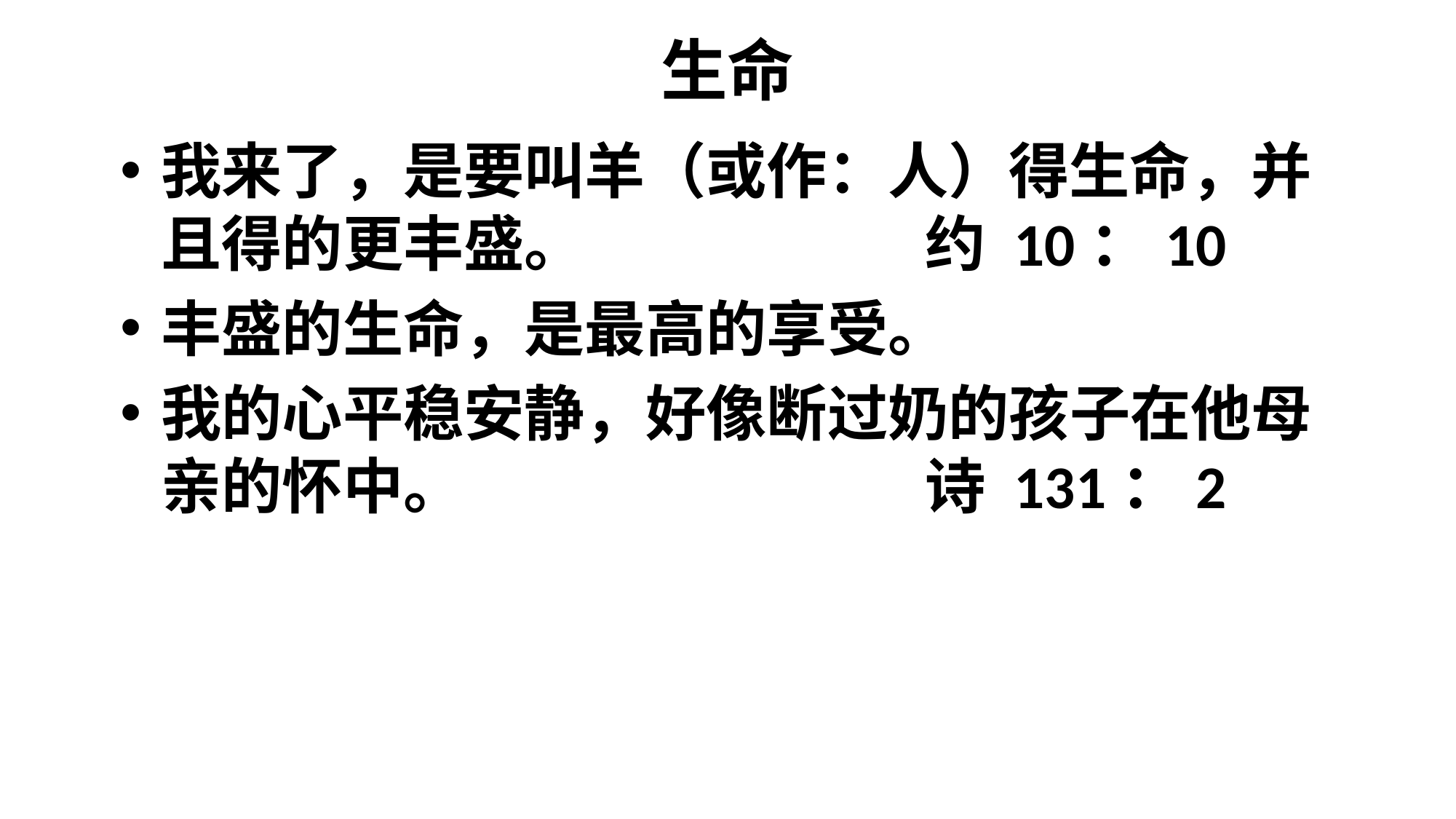

# 生命
我来了，是要叫羊（或作：人）得生命，并且得的更丰盛。   			约 10：10
丰盛的生命，是最高的享受。
我的心平稳安静，好像断过奶的孩子在他母亲的怀中。					诗 131：2